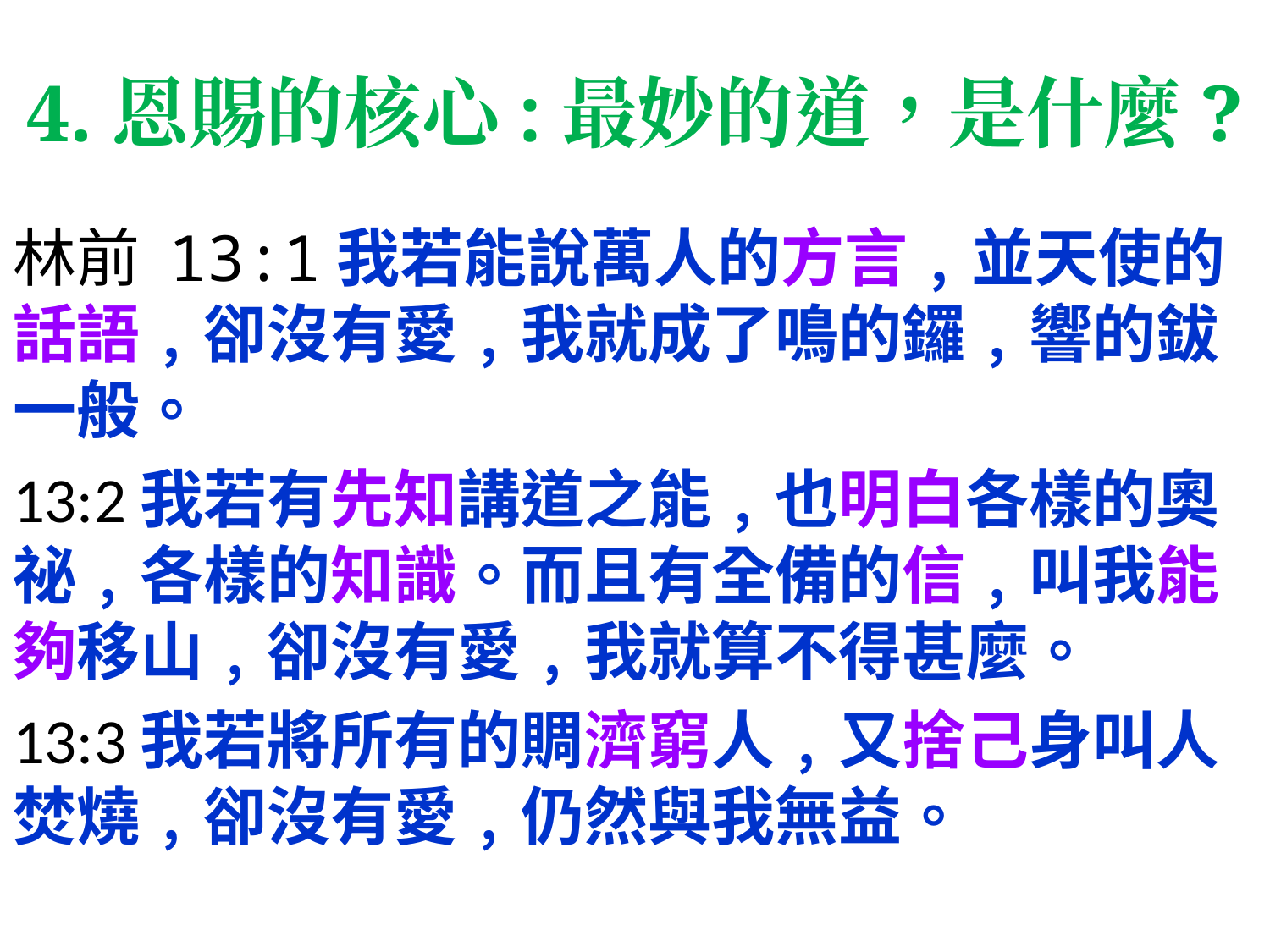

# 4.恩賜的核心:最妙的道，是什麼?
林前 13:1我若能說萬人的方言﹐並天使的話語﹐卻沒有愛﹐我就成了鳴的鑼﹐響的鈸一般。
13:2	我若有先知講道之能﹐也明白各樣的奧祕﹐各樣的知識。而且有全備的信﹐叫我能夠移山﹐卻沒有愛﹐我就算不得甚麼。
13:3	我若將所有的賙濟窮人﹐又捨己身叫人焚燒﹐卻沒有愛﹐仍然與我無益。